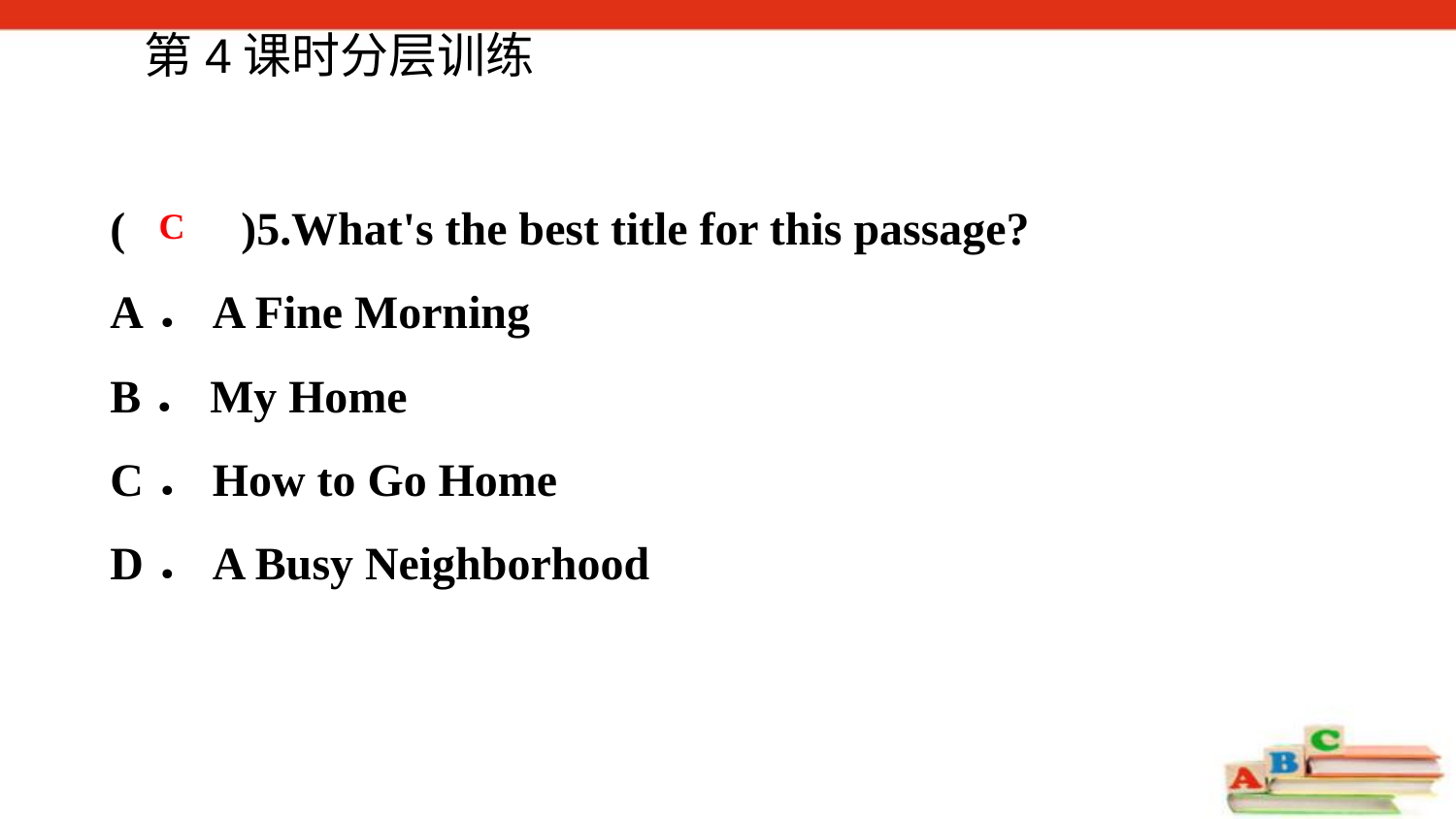

第4课时分层训练
(　　)5.What's the best title for this passage?
A．A Fine Morning
B．My Home
C．How to Go Home
D．A Busy Neighborhood
C